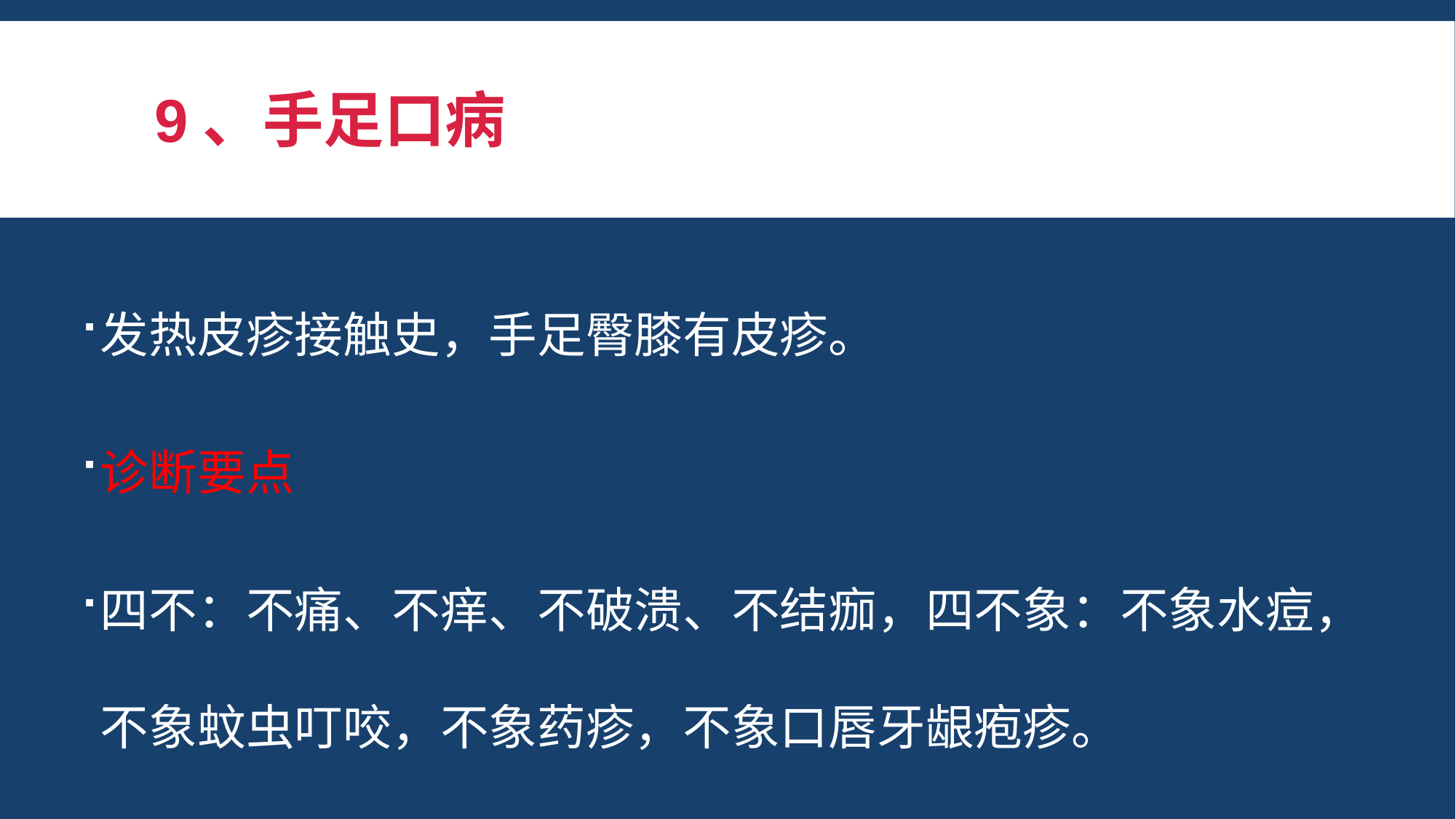

# 9、手足口病
发热皮疹接触史，手足臀膝有皮疹。
诊断要点
四不：不痛、不痒、不破溃、不结痂，四不象：不象水痘，不象蚊虫叮咬，不象药疹，不象口唇牙龈疱疹。